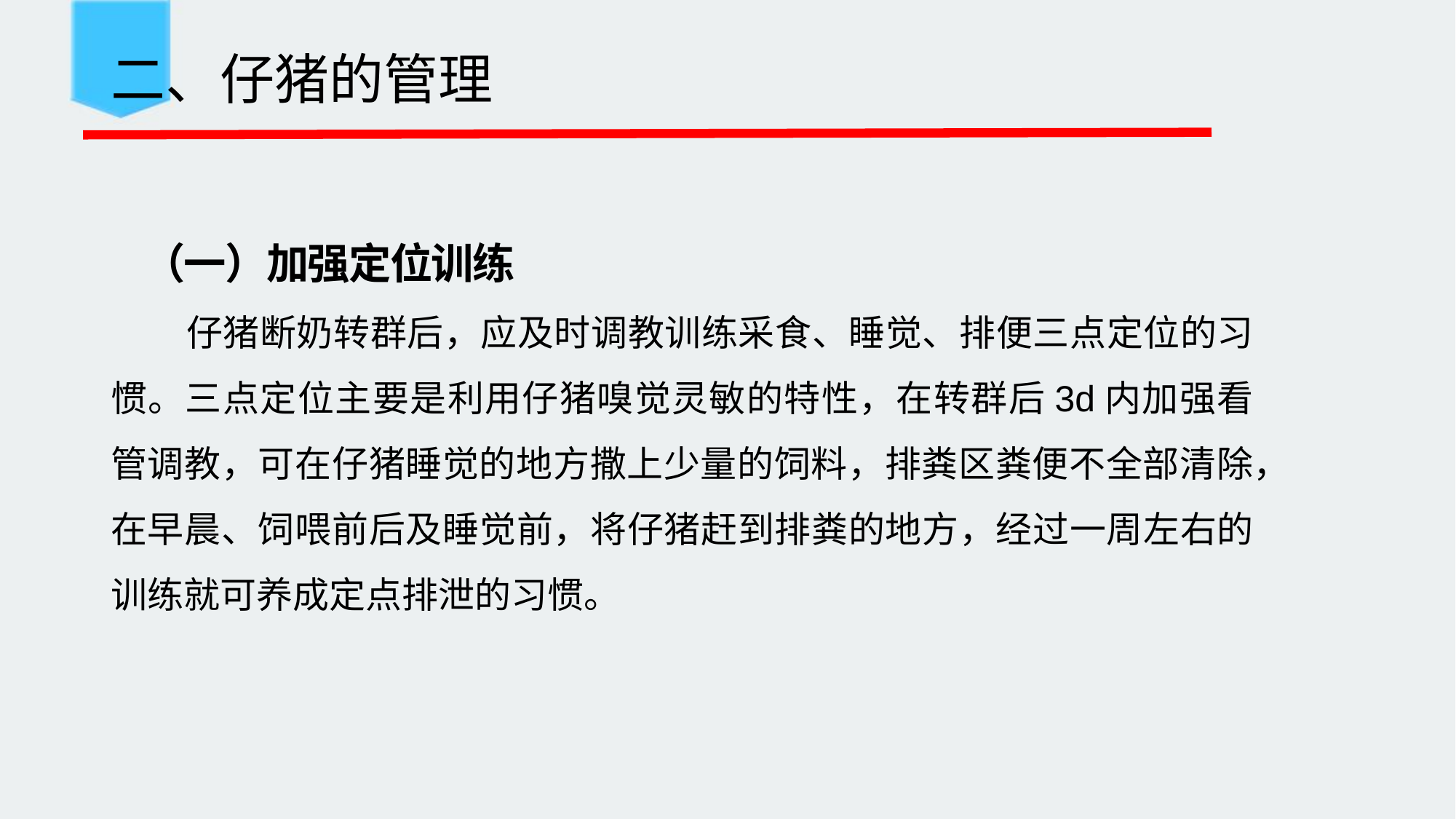

二、仔猪的管理
（一）加强定位训练
    仔猪断奶转群后，应及时调教训练采食、睡觉、排便三点定位的习惯。三点定位主要是利用仔猪嗅觉灵敏的特性，在转群后3d内加强看管调教，可在仔猪睡觉的地方撒上少量的饲料，排粪区粪便不全部清除，在早晨、饲喂前后及睡觉前，将仔猪赶到排粪的地方，经过一周左右的训练就可养成定点排泄的习惯。